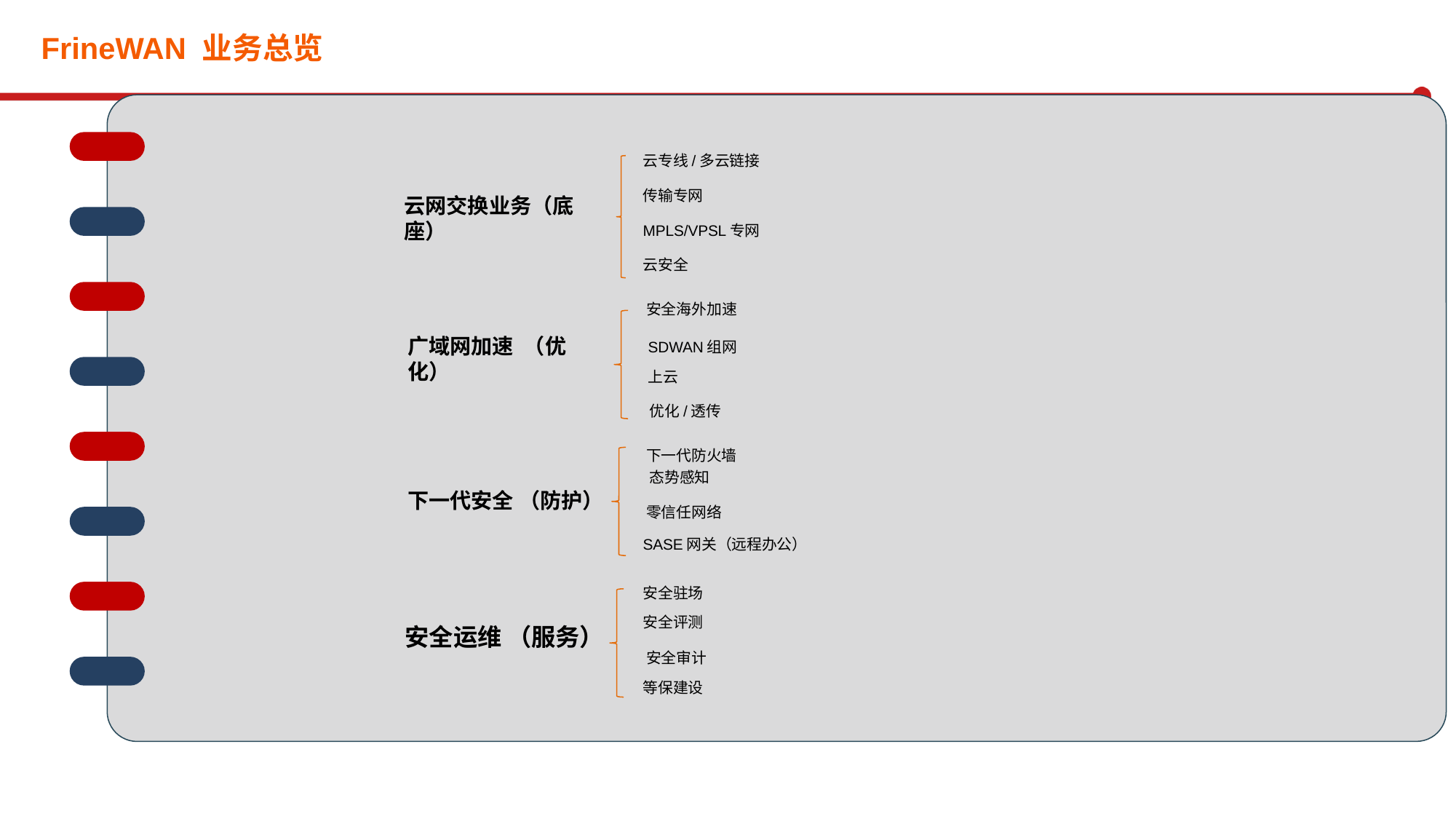

FrineWAN 业务总览

云专线/多云链接

传输专网
云网交换业务（底座）
MPLS/VPSL专网
云安全
安全海外加速

广域网加速  （优化）
SDWAN组网
上云
优化/透传
下一代防火墙

态势感知
下一代安全 （防护）
零信任网络
SASE网关（远程办公）
安全驻场
安全运维 （服务）

安全评测
安全审计
等保建设